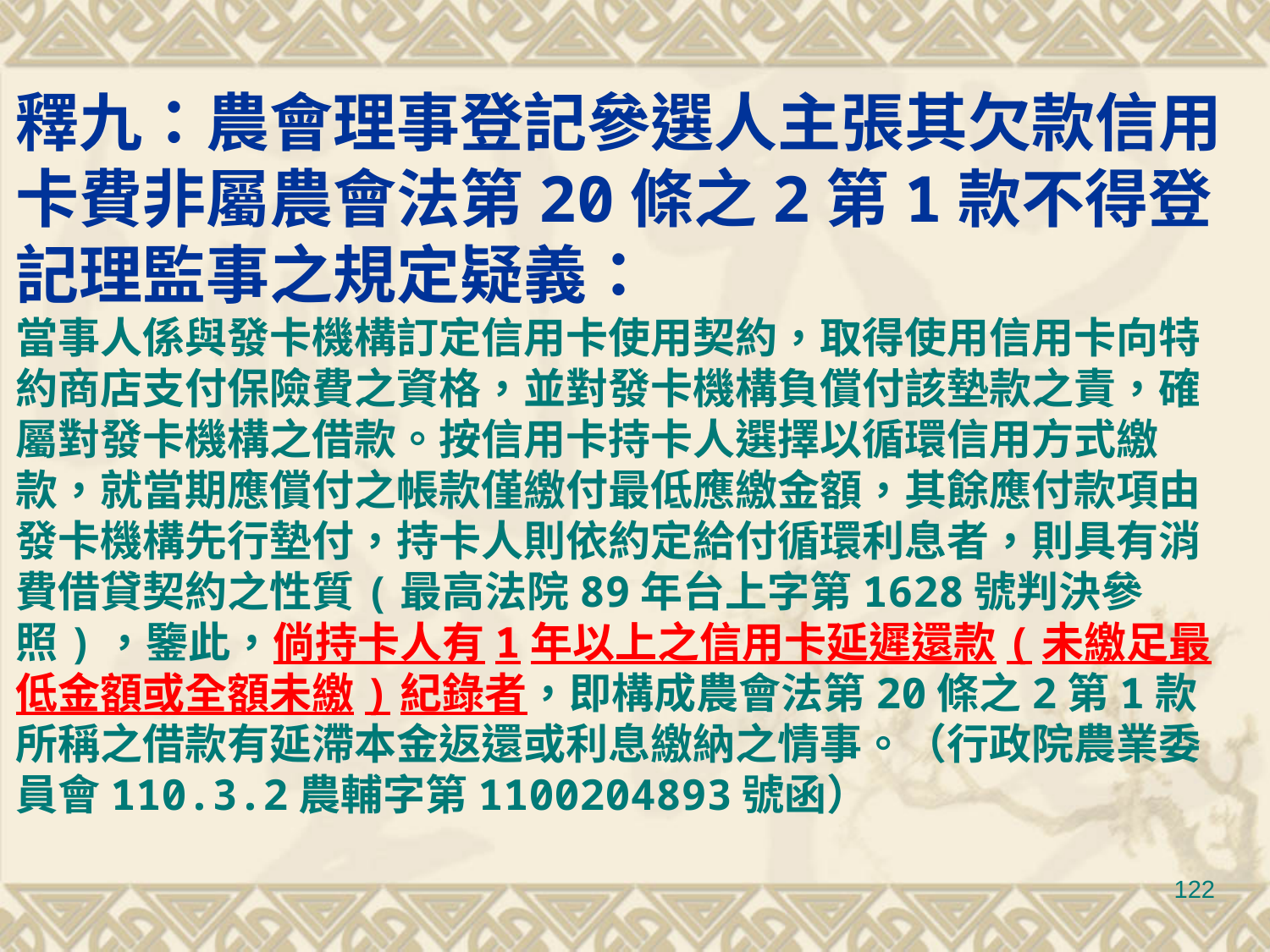

釋九：農會理事登記參選人主張其欠款信用卡費非屬農會法第20條之2第1款不得登記理監事之規定疑義：
當事人係與發卡機構訂定信用卡使用契約，取得使用信用卡向特約商店支付保險費之資格，並對發卡機構負償付該墊款之責，確屬對發卡機構之借款。按信用卡持卡人選擇以循環信用方式繳款，就當期應償付之帳款僅繳付最低應繳金額，其餘應付款項由發卡機構先行墊付，持卡人則依約定給付循環利息者，則具有消費借貸契約之性質(最高法院89年台上字第1628號判決參照)，鑒此，倘持卡人有1年以上之信用卡延遲還款(未繳足最低金額或全額未繳)紀錄者，即構成農會法第20條之2第1款所稱之借款有延滯本金返還或利息繳納之情事。（行政院農業委員會110.3.2農輔字第1100204893號函）
122